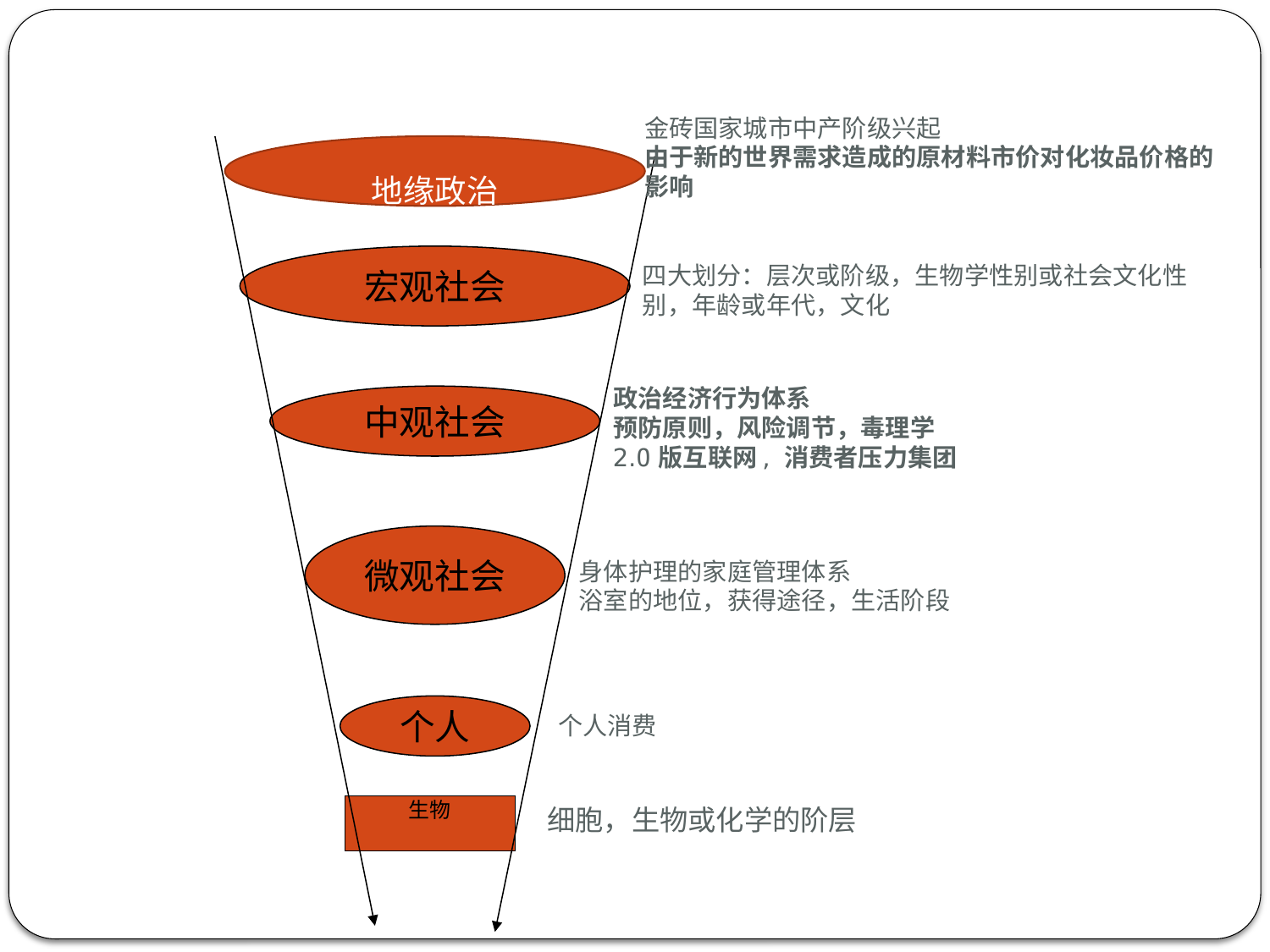

# Les principales échelles d’observation des soins du corps et la beauté
金砖国家城市中产阶级兴起
由于新的世界需求造成的原材料市价对化妆品价格的影响

地缘政治

宏观社会
四大划分：层次或阶级，生物学性别或社会文化性别，年龄或年代，文化
政治经济行为体系
预防原则，风险调节，毒理学
2.0版互联网, 消费者压力集团
中观社会
微观社会
身体护理的家庭管理体系
浴室的地位，获得途径，生活阶段
个人
个人消费
生物
细胞，生物或化学的阶层

8